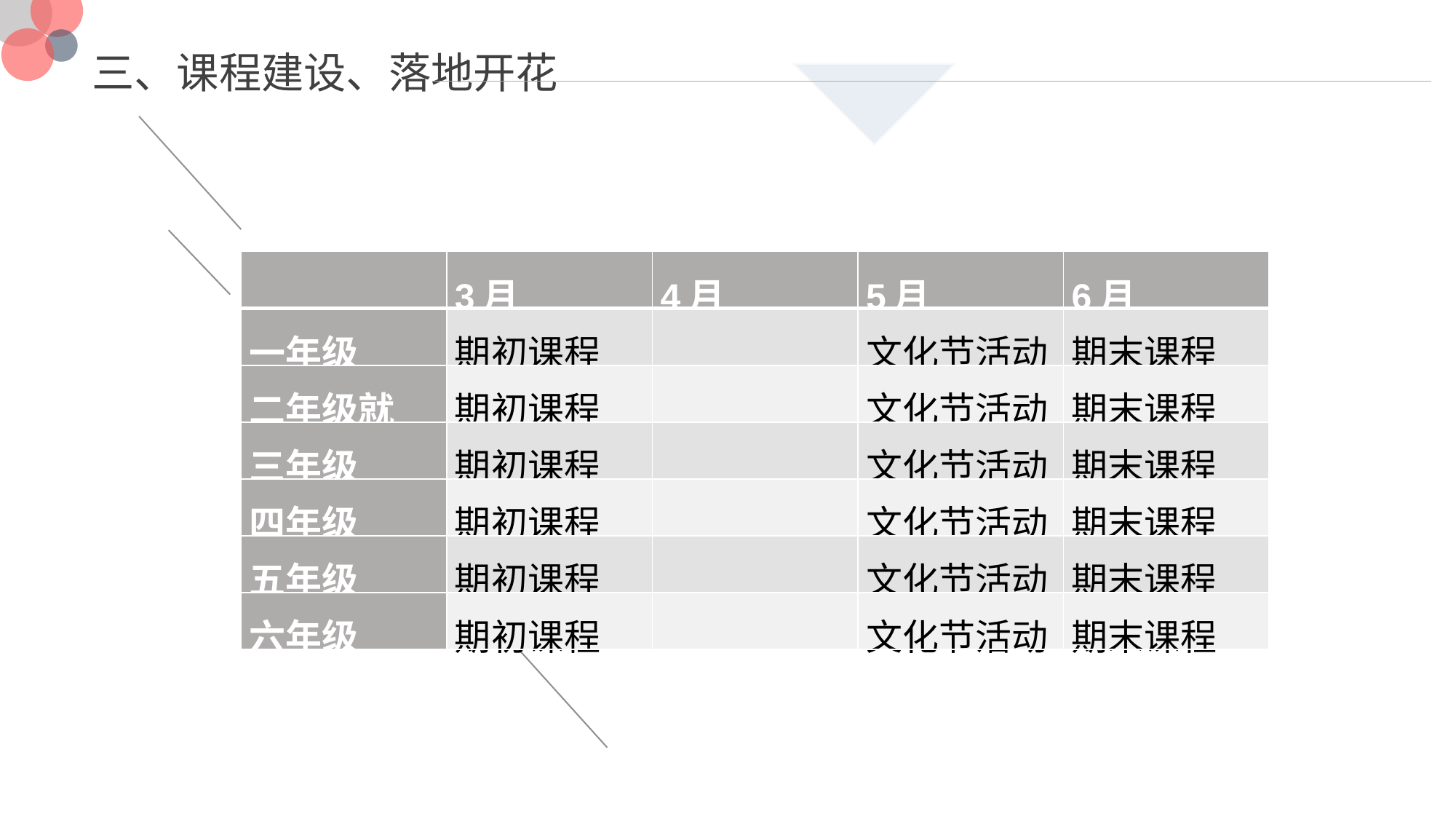

三、课程建设、落地开花

01
|  | 3月 | 4月 | 5月 | 6月 |
| --- | --- | --- | --- | --- |
| 一年级 | 期初课程 |  | 文化节活动 | 期末课程 |
| 二年级就 | 期初课程 |  | 文化节活动 | 期末课程 |
| 三年级 | 期初课程 |  | 文化节活动 | 期末课程 |
| 四年级 | 期初课程 |  | 文化节活动 | 期末课程 |
| 五年级 | 期初课程 |  | 文化节活动 | 期末课程 |
| 六年级 | 期初课程 |  | 文化节活动 | 期末课程 |
02